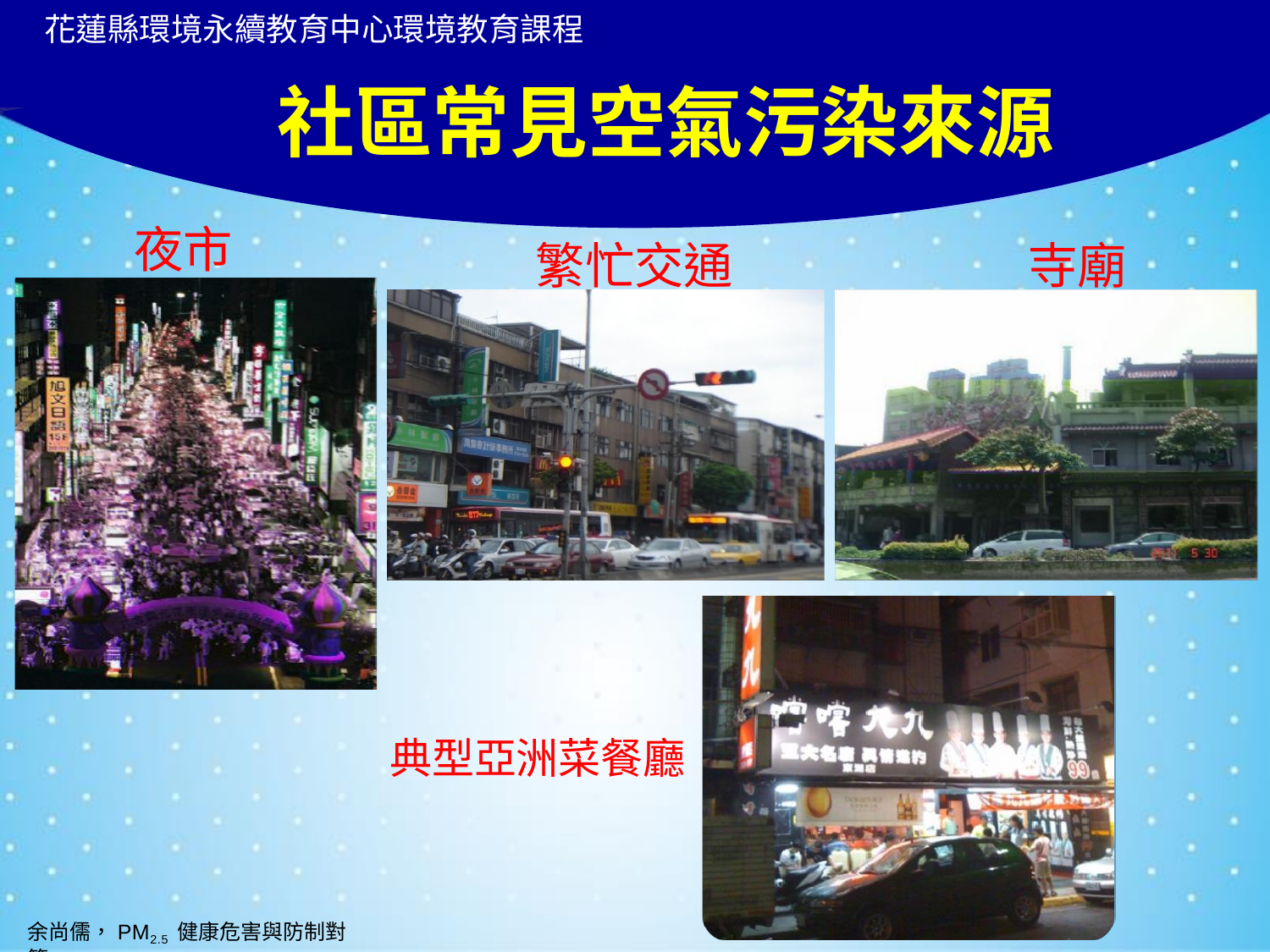

# 社區常見空氣污染來源
夜市
寺廟
繁忙交通

典型亞洲菜餐廳
余尚儒，PM2.5 健康危害與防制對策